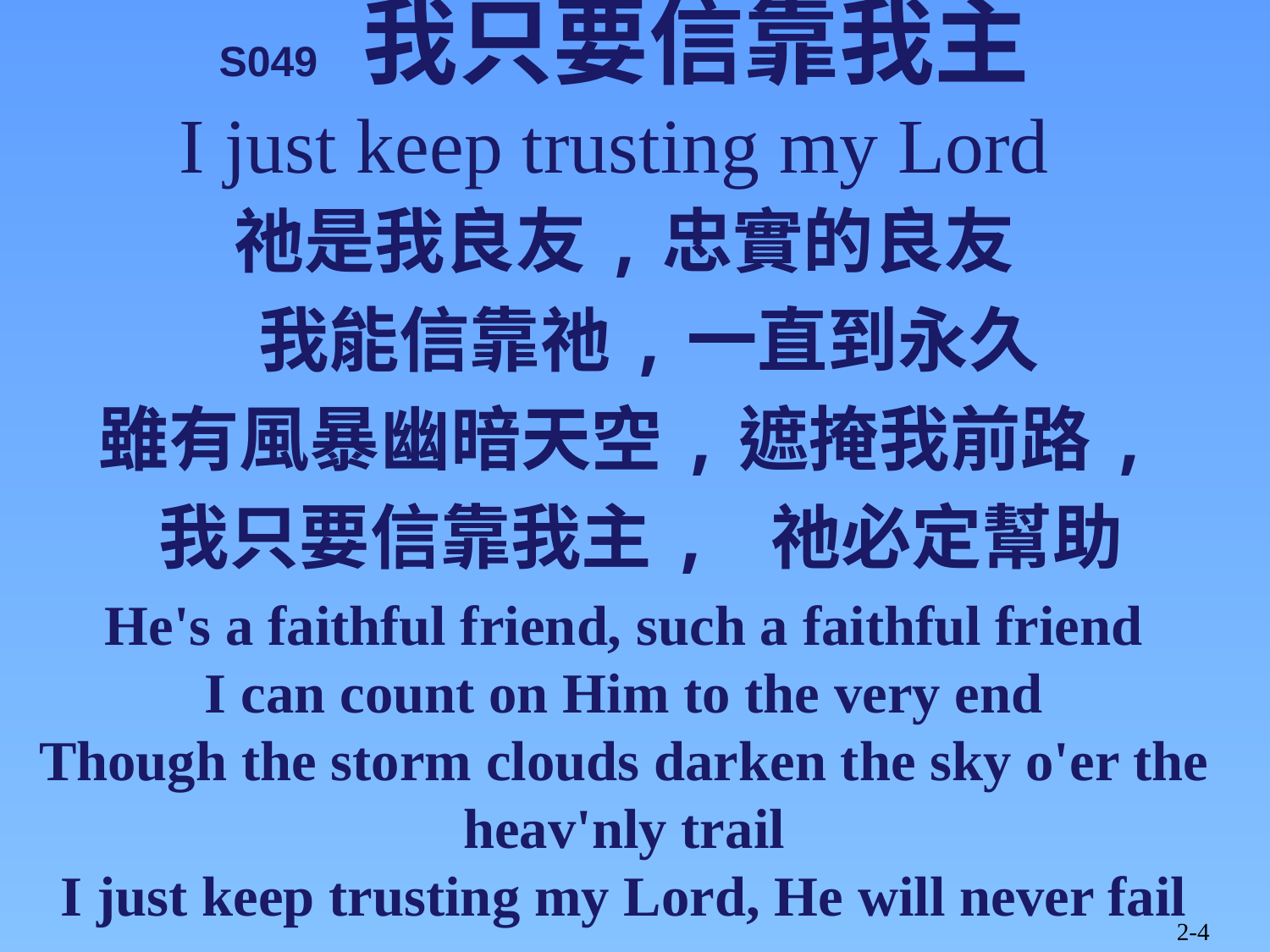

# S049   我只要信靠我主 I just keep trusting my Lord
祂是我良友,忠實的良友
  我能信靠祂,一直到永久
雖有風暴幽暗天空,遮掩我前路,
 我只要信靠我主, 祂必定幫助
He's a faithful friend, such a faithful friend
I can count on Him to the very end
Though the storm clouds darken the sky o'er the heav'nly trail
I just keep trusting my Lord, He will never fail
2-4